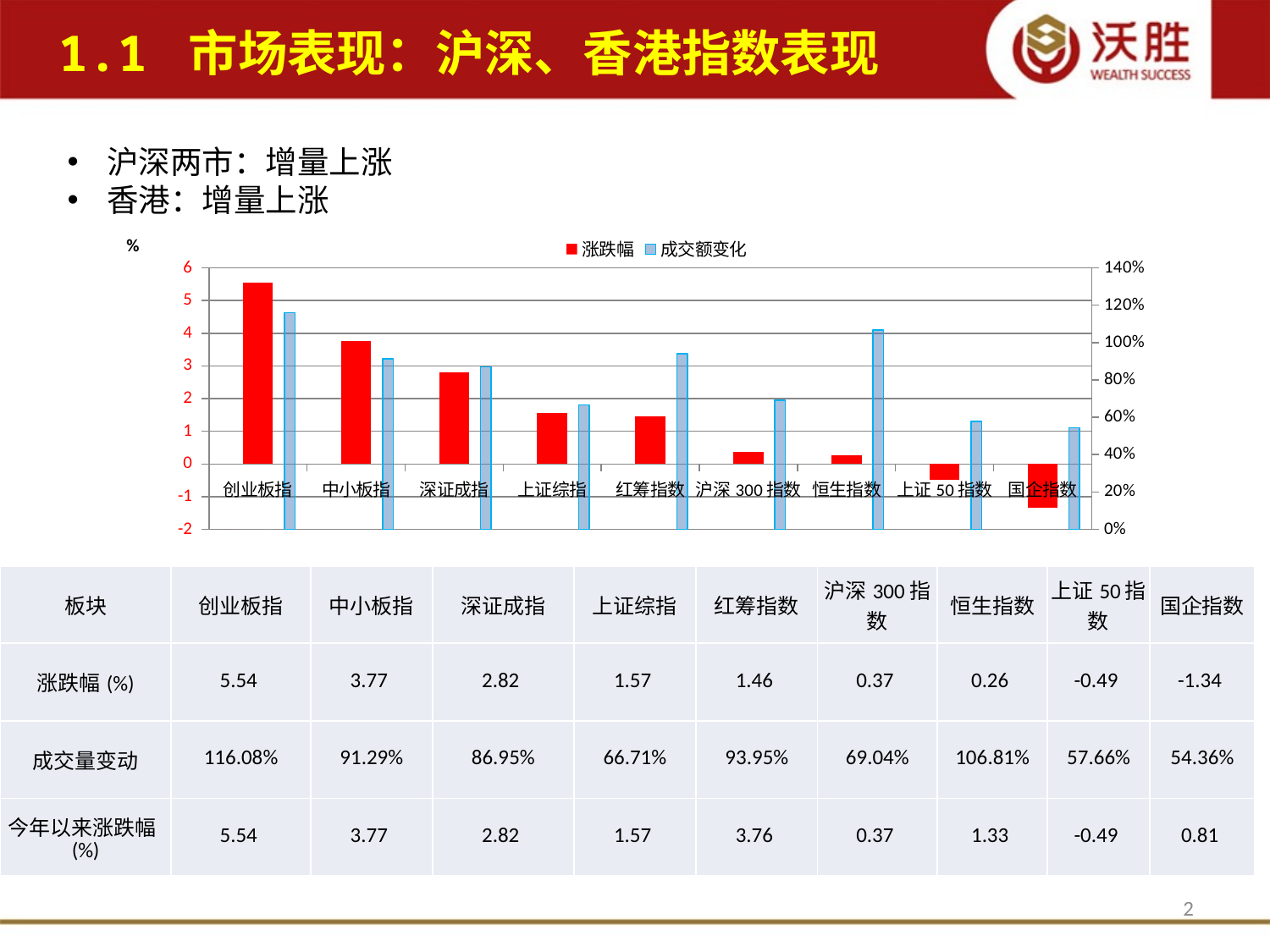

1.1 市场表现：沪深、香港指数表现
沪深两市：增量上涨
香港：增量上涨

[unsupported chart]

| 板块 | 创业板指 | 中小板指 | 深证成指 | 上证综指 | 红筹指数 | 沪深300指数 | 恒生指数 | 上证50指数 | 国企指数 |
| --- | --- | --- | --- | --- | --- | --- | --- | --- | --- |
| 涨跌幅(%) | 5.54 | 3.77 | 2.82 | 1.57 | 1.46 | 0.37 | 0.26 | -0.49 | -1.34 |
| 成交量变动 | 116.08% | 91.29% | 86.95% | 66.71% | 93.95% | 69.04% | 106.81% | 57.66% | 54.36% |
| 今年以来涨跌幅(%) | 5.54 | 3.77 | 2.82 | 1.57 | 3.76 | 0.37 | 1.33 | -0.49 | 0.81 |
2